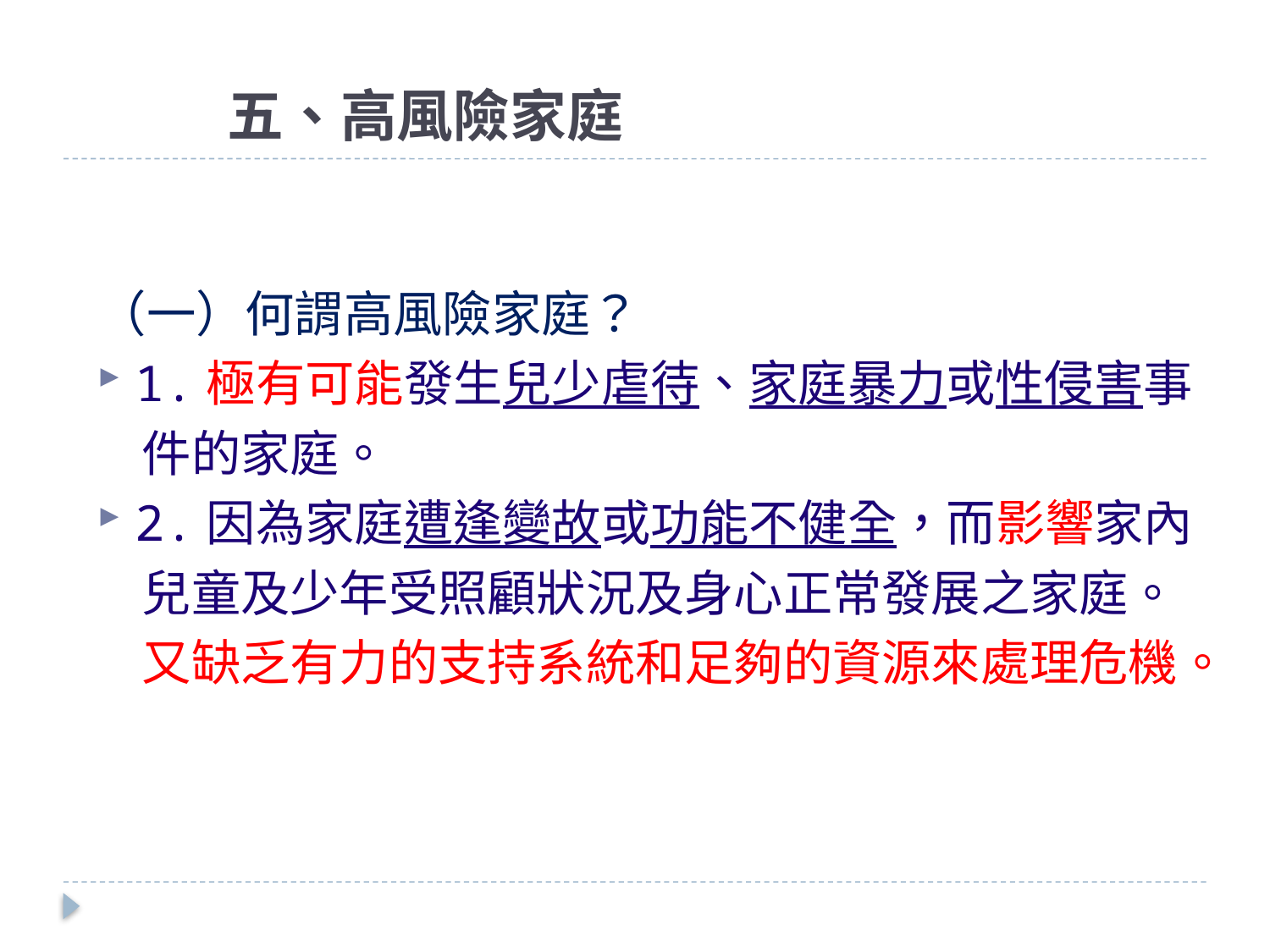

# 五、高風險家庭
（一）何謂高風險家庭？
1.極有可能發生兒少虐待、家庭暴力或性侵害事
   件的家庭。
2.因為家庭遭逢變故或功能不健全，而影響家內
   兒童及少年受照顧狀況及身心正常發展之家庭。
   又缺乏有力的支持系統和足夠的資源來處理危機。